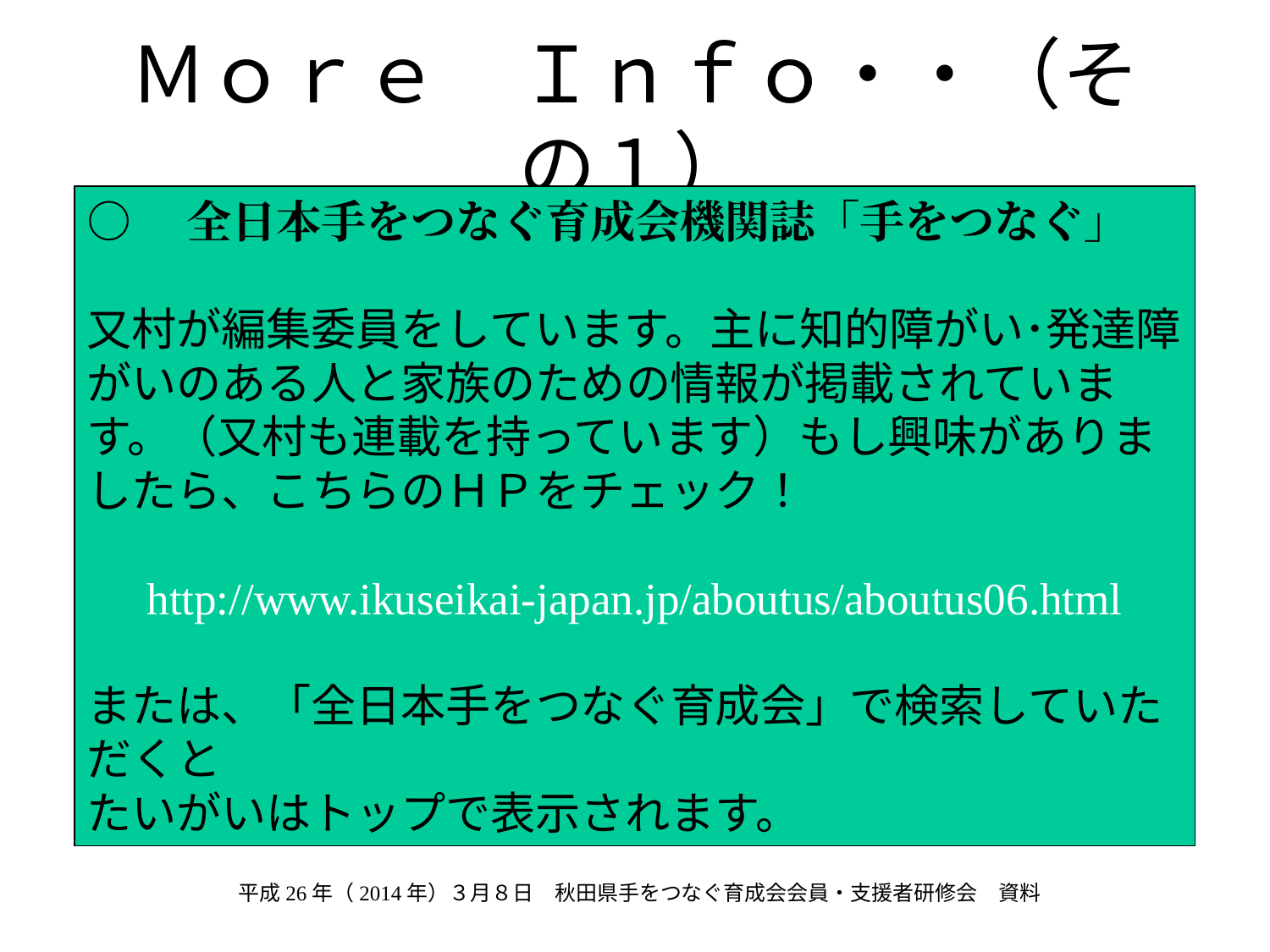

# Ｍｏｒｅ　Ｉｎｆｏ・・（その１）
○　全日本手をつなぐ育成会機関誌「手をつなぐ」

又村が編集委員をしています。主に知的障がい･発達障がいのある人と家族のための情報が掲載されています。（又村も連載を持っています）もし興味がありましたら、こちらのＨＰをチェック！

http://www.ikuseikai-japan.jp/aboutus/aboutus06.html

または、「全日本手をつなぐ育成会」で検索していただくと
たいがいはトップで表示されます。